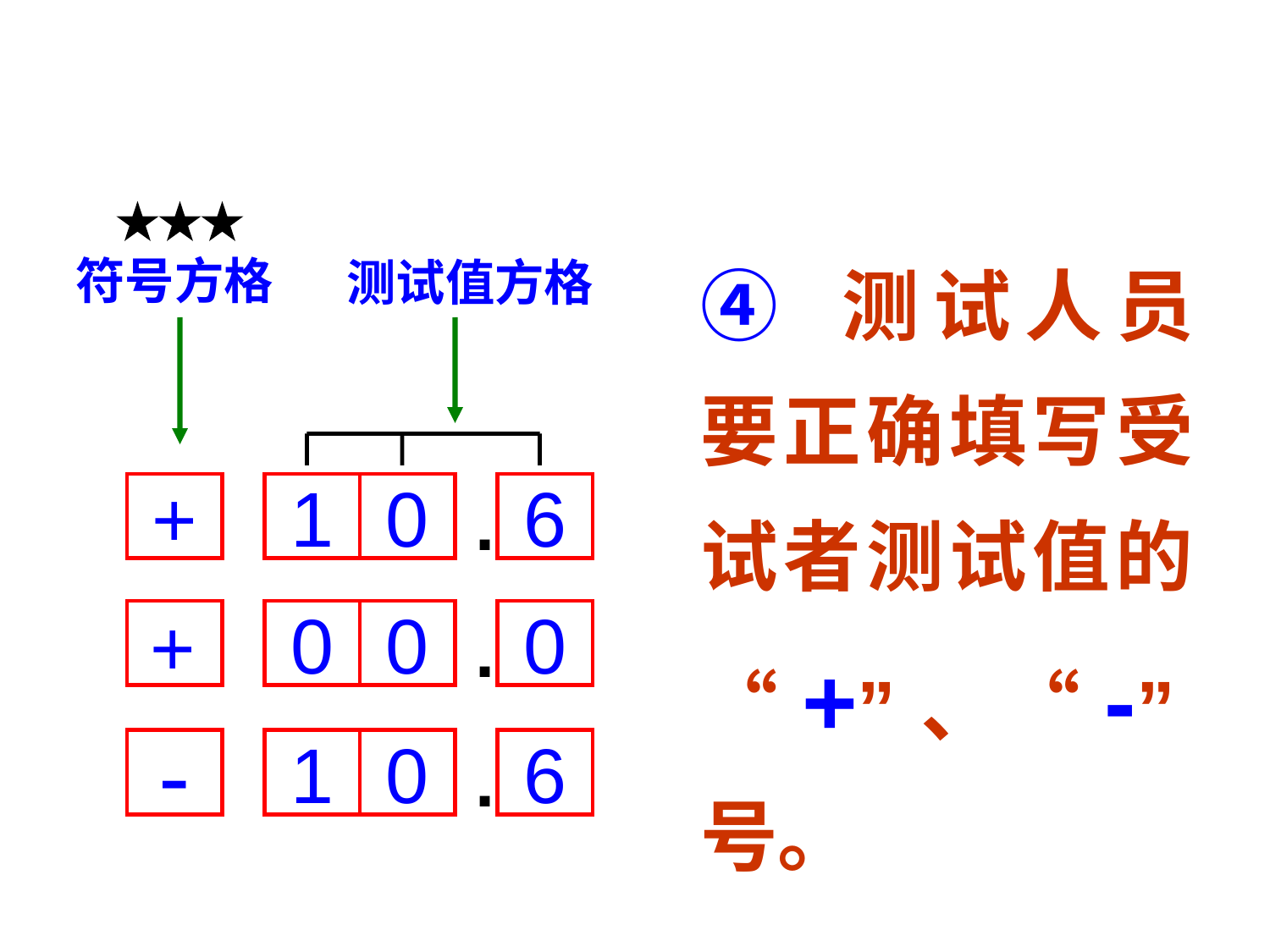

④ 测试人员要正确填写受试者测试值的“+”、“-”号。
符号方格
测试值方格

+
1
0
.
6
+

0
0
.
0
-
1
0
.
6